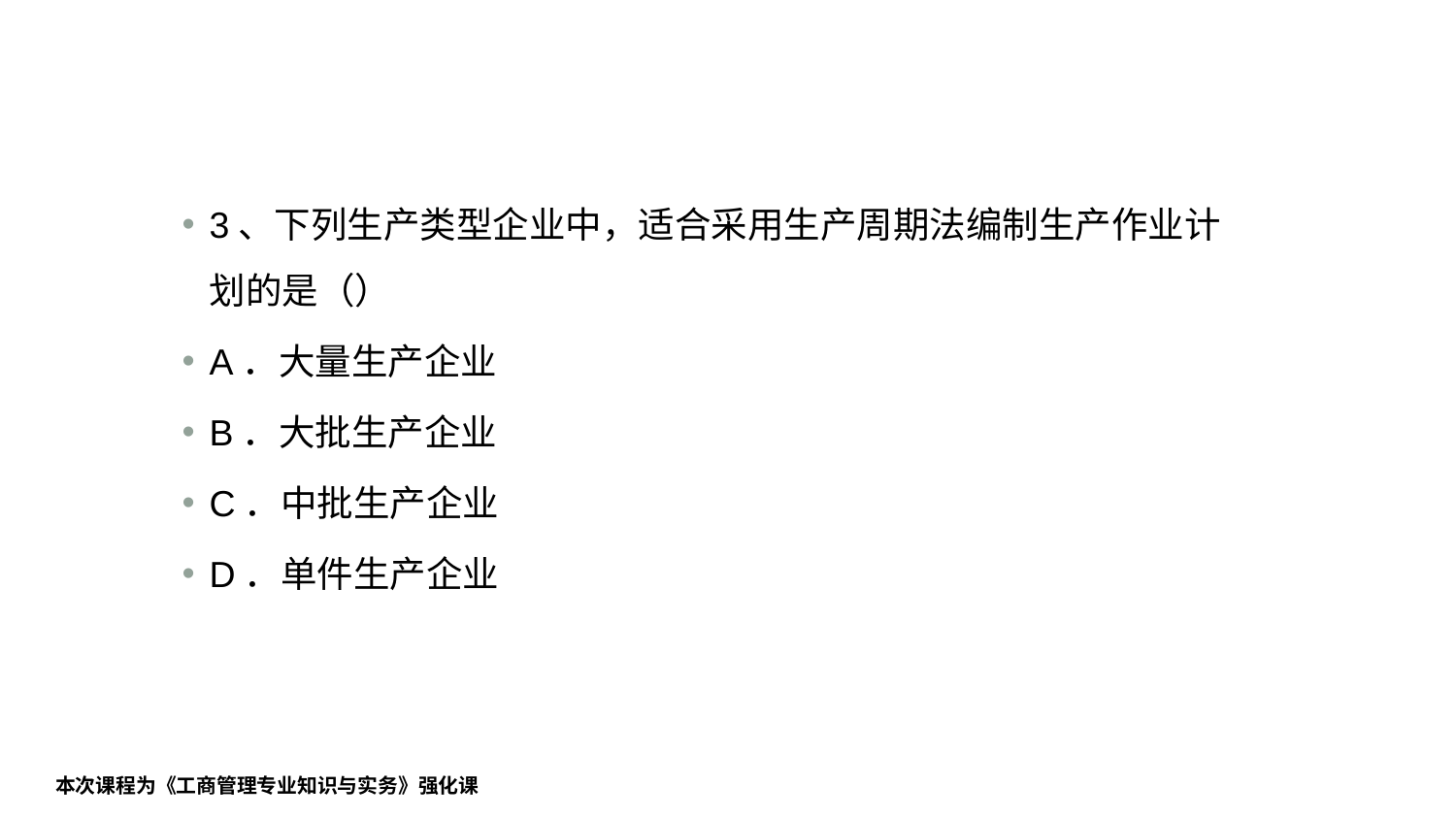

#
3、下列生产类型企业中，适合采用生产周期法编制生产作业计划的是（）
A．大量生产企业
B．大批生产企业
C．中批生产企业
D．单件生产企业